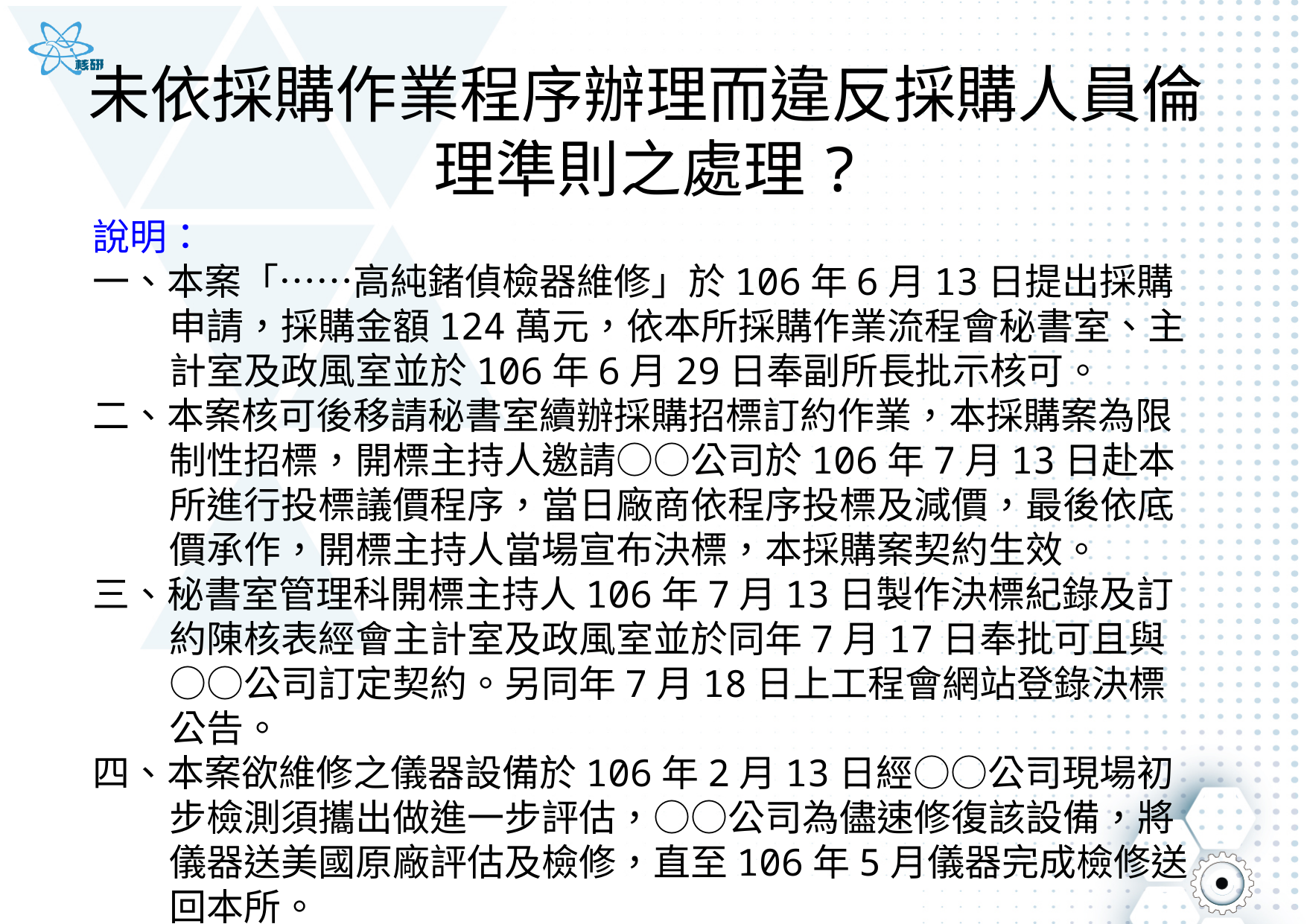

# 未依採購作業程序辦理而違反採購人員倫理準則之處理?
說明：
一、本案「……高純鍺偵檢器維修」於106年6月13日提出採購申請，採購金額124萬元，依本所採購作業流程會秘書室、主計室及政風室並於106年6月29日奉副所長批示核可。
二、本案核可後移請秘書室續辦採購招標訂約作業，本採購案為限制性招標，開標主持人邀請○○公司於106年7月13日赴本所進行投標議價程序，當日廠商依程序投標及減價，最後依底價承作，開標主持人當場宣布決標，本採購案契約生效。
三、秘書室管理科開標主持人106年7月13日製作決標紀錄及訂約陳核表經會主計室及政風室並於同年7月17日奉批可且與○○公司訂定契約。另同年7月18日上工程會網站登錄決標公告。
四、本案欲維修之儀器設備於106年2月13日經○○公司現場初步檢測須攜出做進一步評估，○○公司為儘速修復該設備，將儀器送美國原廠評估及檢修，直至106年5月儀器完成檢修送回本所。